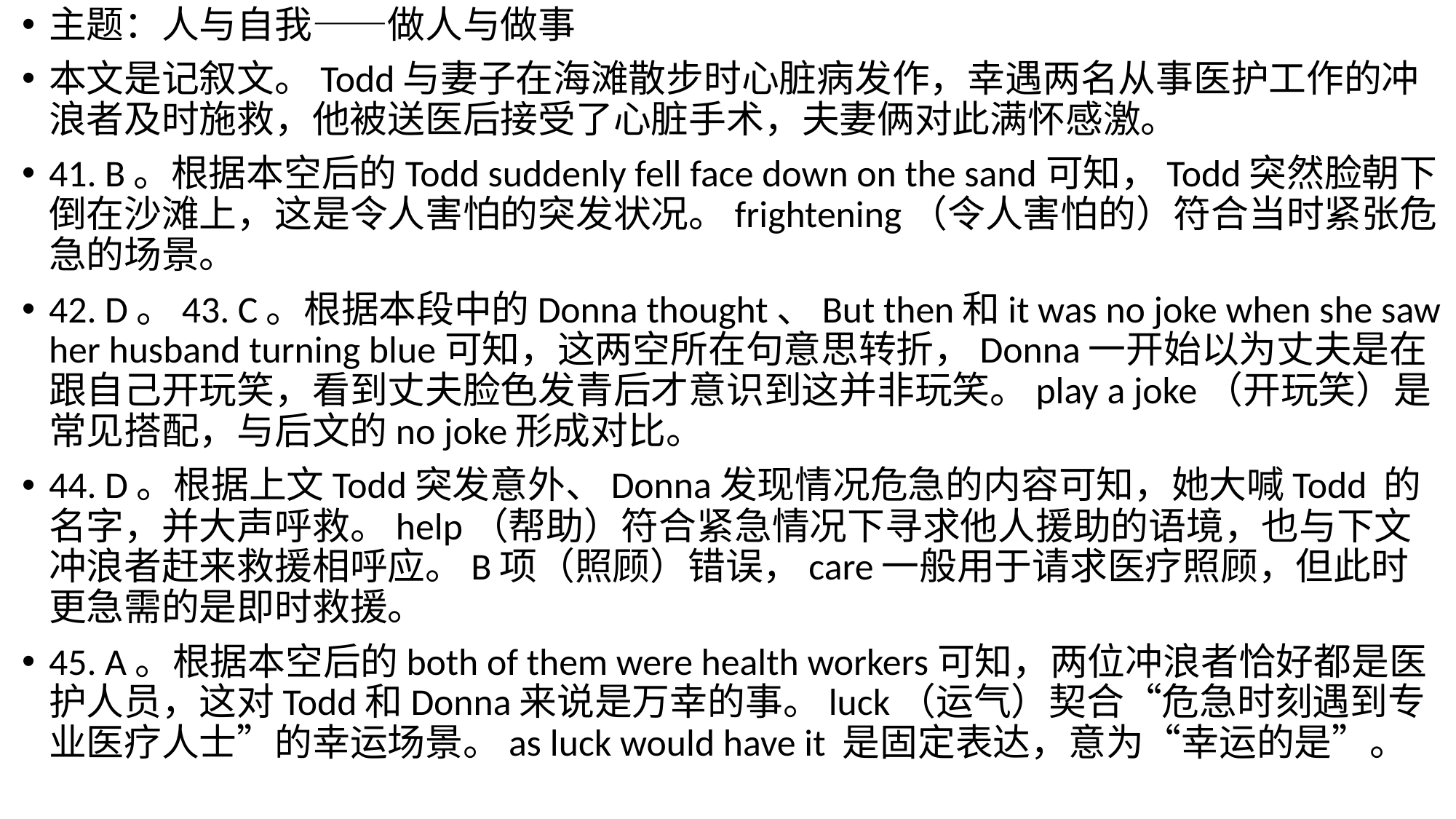

主题：人与自我——做人与做事
本文是记叙文。Todd与妻子在海滩散步时心脏病发作，幸遇两名从事医护工作的冲浪者及时施救，他被送医后接受了心脏手术，夫妻俩对此满怀感激。
41. B。根据本空后的Todd suddenly fell face down on the sand可知，Todd突然脸朝下倒在沙滩上，这是令人害怕的突发状况。frightening（令人害怕的）符合当时紧张危急的场景。
42. D。43. C。根据本段中的Donna thought、But then和it was no joke when she saw her husband turning blue可知，这两空所在句意思转折，Donna一开始以为丈夫是在跟自己开玩笑，看到丈夫脸色发青后才意识到这并非玩笑。play a joke（开玩笑）是常见搭配，与后文的no joke形成对比。
44. D。根据上文Todd突发意外、Donna发现情况危急的内容可知，她大喊Todd 的名字，并大声呼救。help（帮助）符合紧急情况下寻求他人援助的语境，也与下文冲浪者赶来救援相呼应。B项（照顾）错误，care一般用于请求医疗照顾，但此时更急需的是即时救援。
45. A。根据本空后的both of them were health workers可知，两位冲浪者恰好都是医护人员，这对Todd和Donna来说是万幸的事。luck（运气）契合“危急时刻遇到专业医疗人士”的幸运场景。as luck would have it 是固定表达，意为“幸运的是”。